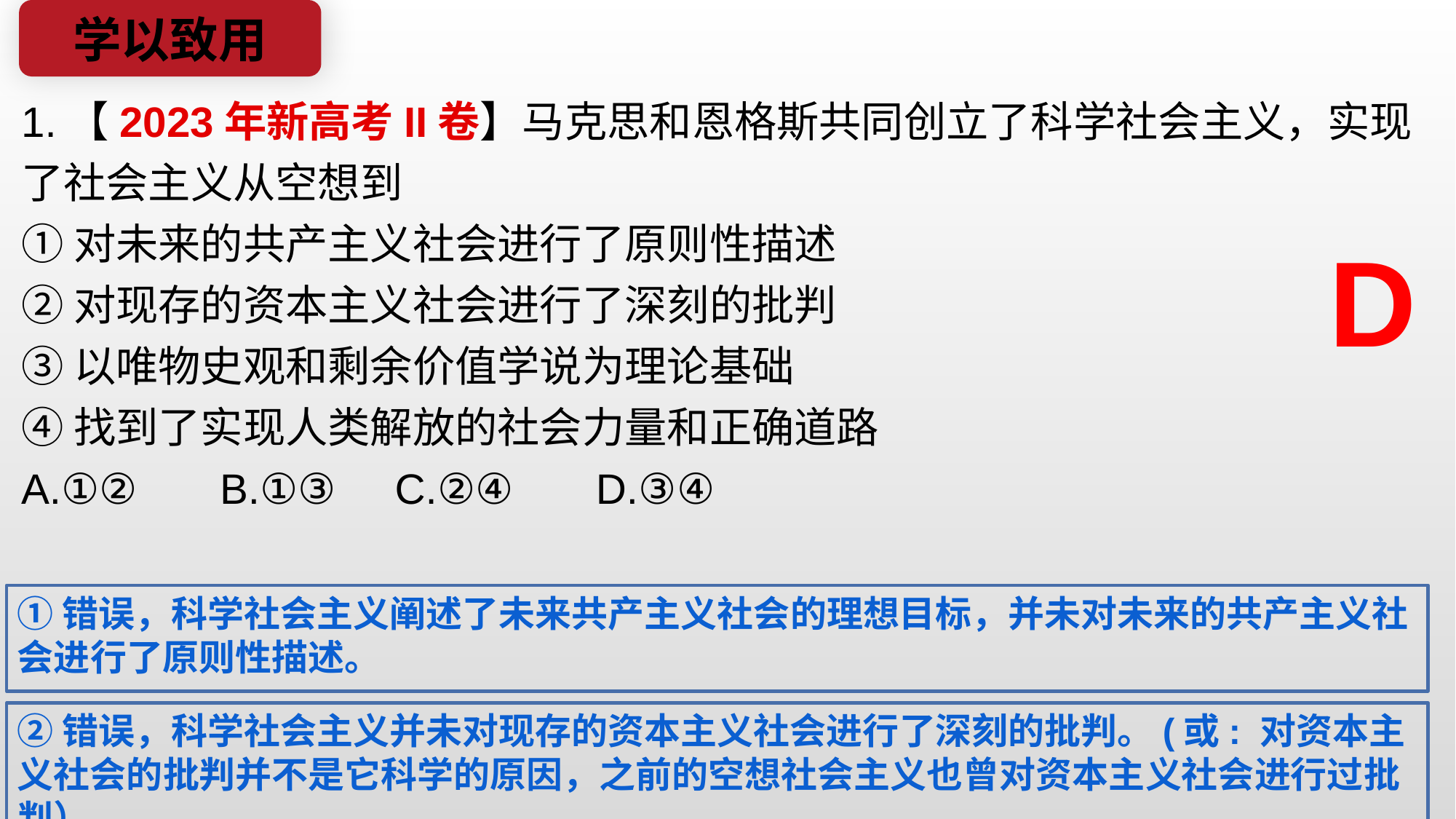

学以致用
1.【2023年新高考II卷】马克思和恩格斯共同创立了科学社会主义，实现了社会主义从空想到
①对未来的共产主义社会进行了原则性描述
②对现存的资本主义社会进行了深刻的批判
③以唯物史观和剩余价值学说为理论基础
④找到了实现人类解放的社会力量和正确道路
A.①②       B.①③     C.②④       D.③④
D
①错误，科学社会主义阐述了未来共产主义社会的理想目标，并未对未来的共产主义社会进行了原则性描述。

②错误，科学社会主义并未对现存的资本主义社会进行了深刻的批判。(或: 对资本主义社会的批判并不是它科学的原因，之前的空想社会主义也曾对资本主义社会进行过批判）